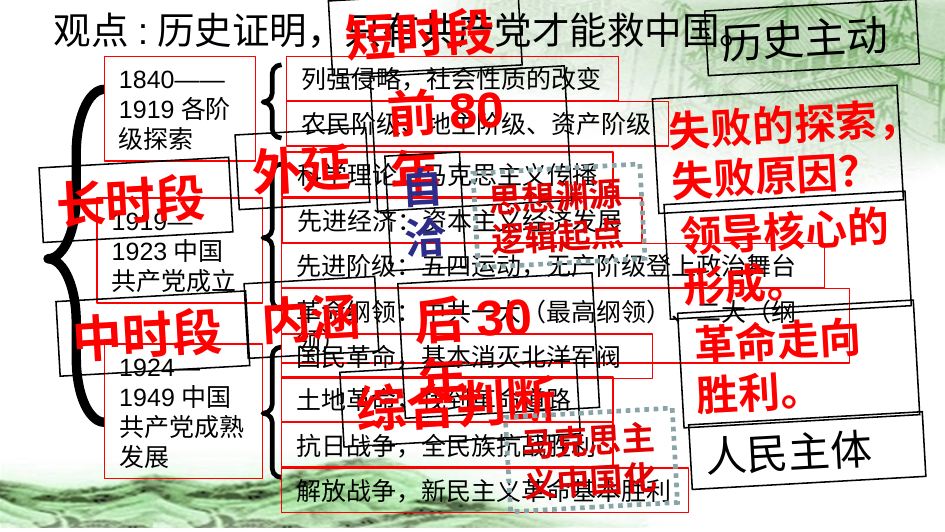

短时段
观点:历史证明，只有共产党才能救中国。
历史主动
1840——1919各阶级探索
列强侵略，社会性质的改变

前80年

失败的探索，失败原因？
农民阶级、地主阶级、资产阶级
外延
科学理论：马克思主义传播
自洽
长时段

思想渊源逻辑起点
领导核心的形成。
1919—1923中国共产党成立
先进经济：资本主义经济发展
先进阶级：五四运动，无产阶级登上政治舞台
后30年
内涵
革命纲领：中共一大（最高纲领）、二大（纲领）
中时段
革命走向胜利。
国民革命，基本消灭北洋军阀
1924—1949中国共产党成熟
发展

综合判断
土地革命，找到革命道路
马克思主义中国化
人民主体
抗日战争，全民族抗战胜利
解放战争，新民主义革命基本胜利